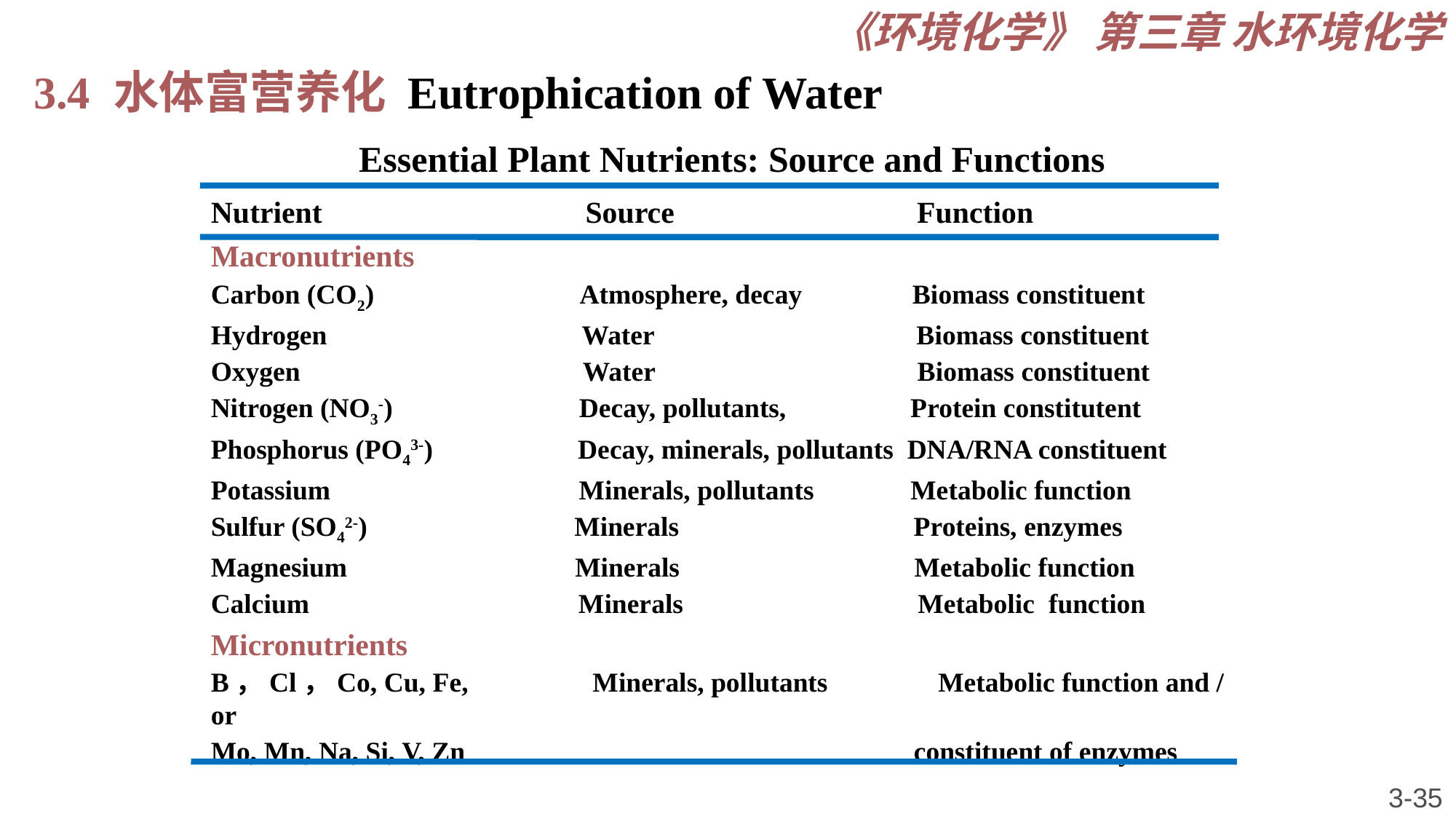

《环境化学》 第三章 水环境化学
3.4 水体富营养化 Eutrophication of Water
Essential Plant Nutrients: Source and Functions
Nutrient                          Source                             Function
Macronutrients
Carbon (CO2)                              Atmosphere, decay                Biomass constituent
Hydrogen                                     Water                                      Biomass constituent
Oxygen                                         Water                                      Biomass constituent
Nitrogen (NO3-)                           Decay, pollutants,                  Protein constitutent
Phosphorus (PO43-)                     Decay, minerals, pollutants  DNA/RNA constituent
Potassium                                    Minerals, pollutants              Metabolic function
Sulfur (SO42-)                              Minerals                                  Proteins, enzymes
Magnesium                                 Minerals                                  Metabolic function
Calcium                                       Minerals                                  Metabolic  function
Micronutrients
B，Cl，Co, Cu, Fe,                  Minerals, pollutants                Metabolic function and / or
Mo, Mn, Na, Si, V, Zn                                                                 constituent of enzymes

3-35